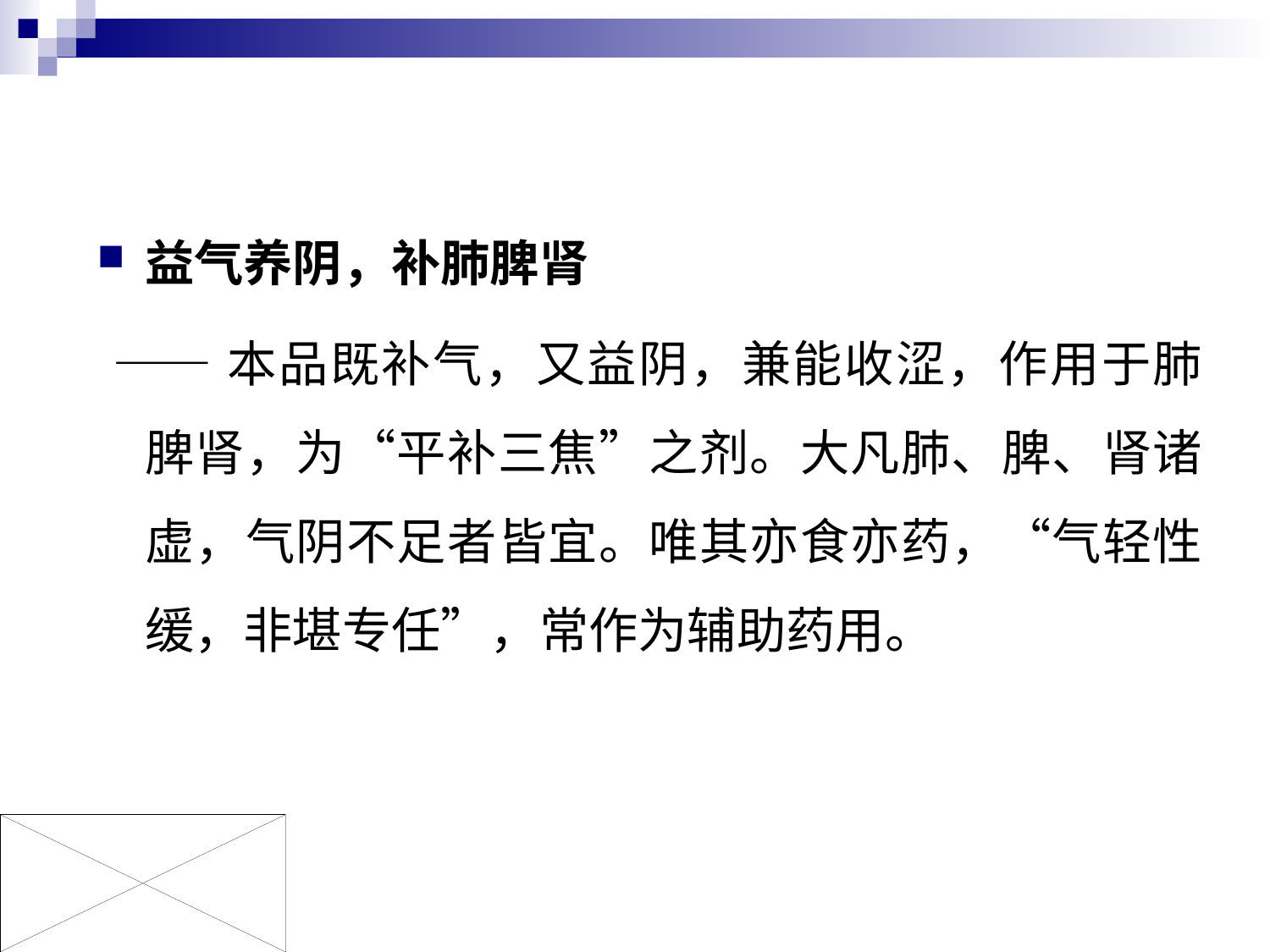

# 益气养阴，补肺脾肾
 ——本品既补气，又益阴，兼能收涩，作用于肺脾肾，为“平补三焦”之剂。大凡肺、脾、肾诸虚，气阴不足者皆宜。唯其亦食亦药，“气轻性缓，非堪专任”，常作为辅助药用。